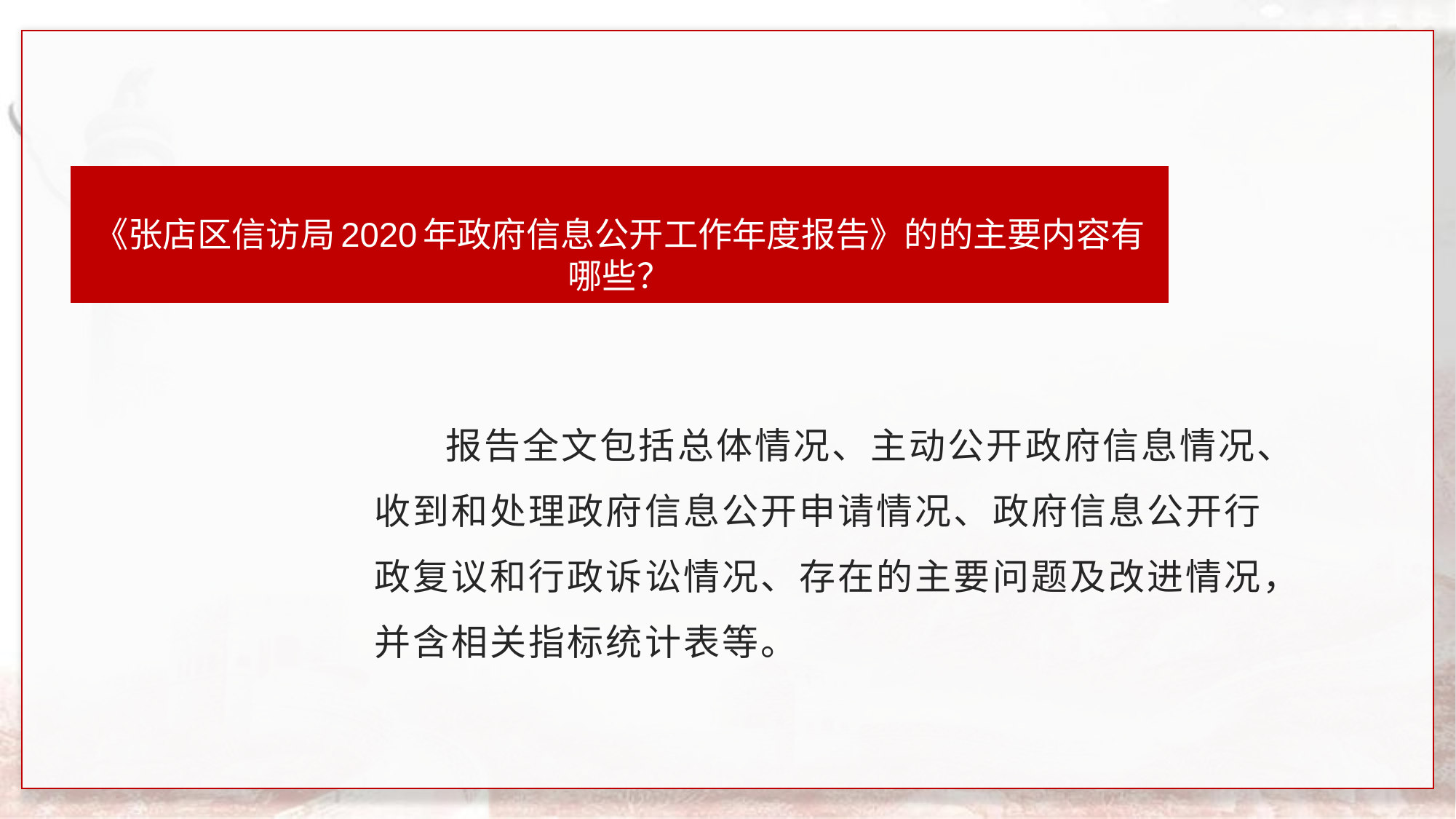

《张店区信访局2020年政府信息公开工作年度报告》的的主要内容有哪些？

      报告全文包括总体情况、主动公开政府信息情况、收到和处理政府信息公开申请情况、政府信息公开行政复议和行政诉讼情况、存在的主要问题及改进情况，并含相关指标统计表等。